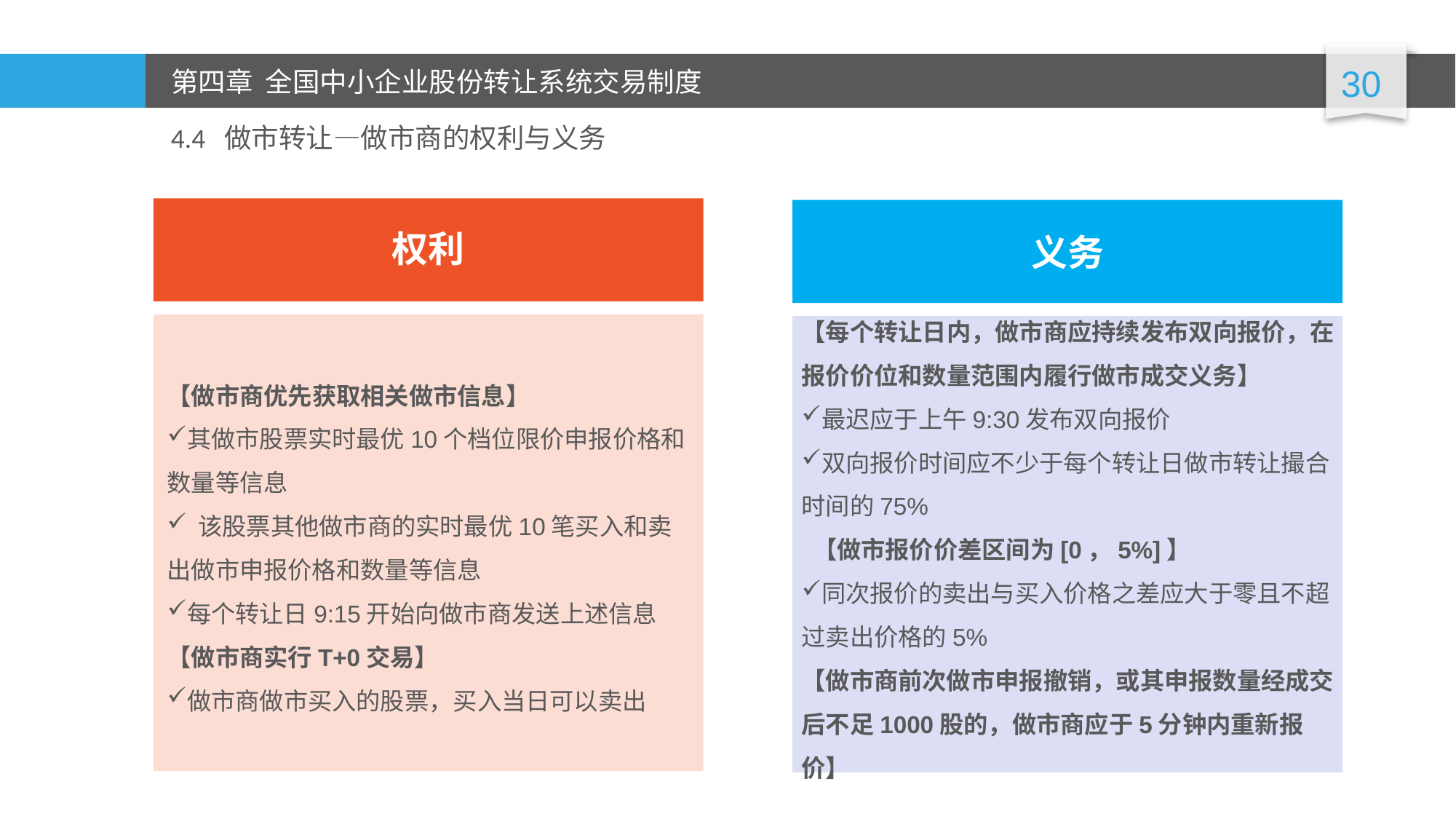

4.4  做市转让—做市商的权利与义务
权利
义务
【做市商优先获取相关做市信息】
其做市股票实时最优10个档位限价申报价格和数量等信息
 该股票其他做市商的实时最优10笔买入和卖出做市申报价格和数量等信息
每个转让日9:15开始向做市商发送上述信息
【做市商实行T+0交易】
做市商做市买入的股票，买入当日可以卖出
【每个转让日内，做市商应持续发布双向报价，在报价价位和数量范围内履行做市成交义务】
最迟应于上午9:30发布双向报价
双向报价时间应不少于每个转让日做市转让撮合时间的75%
 【做市报价价差区间为[0，5%]】
同次报价的卖出与买入价格之差应大于零且不超过卖出价格的5%
【做市商前次做市申报撤销，或其申报数量经成交后不足1000股的，做市商应于5分钟内重新报价】